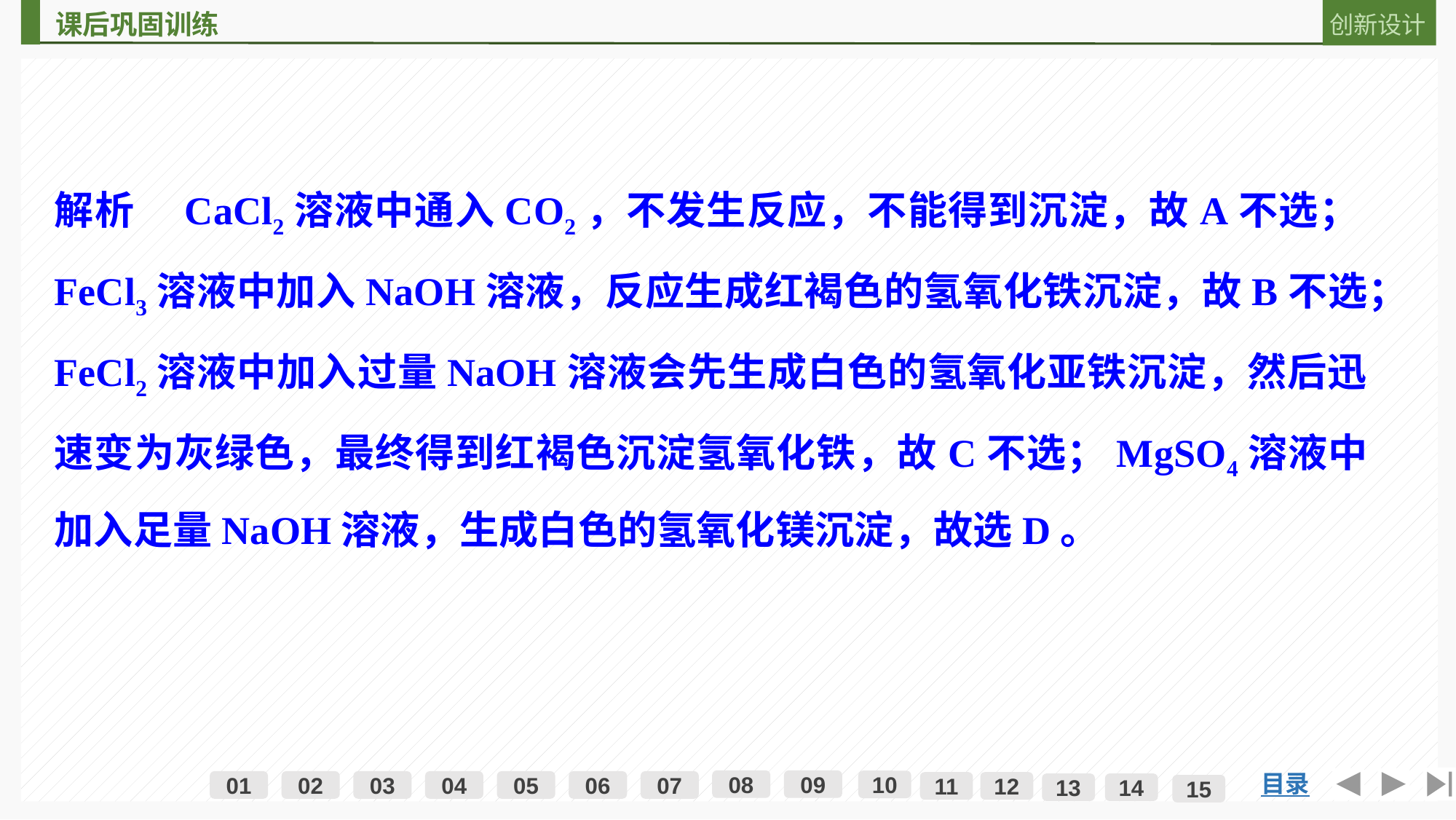

解析　CaCl2溶液中通入CO2，不发生反应，不能得到沉淀，故A不选；FeCl3溶液中加入NaOH溶液，反应生成红褐色的氢氧化铁沉淀，故B不选；FeCl2溶液中加入过量NaOH溶液会先生成白色的氢氧化亚铁沉淀，然后迅速变为灰绿色，最终得到红褐色沉淀氢氧化铁，故C不选；MgSO4溶液中加入足量NaOH溶液，生成白色的氢氧化镁沉淀，故选D。